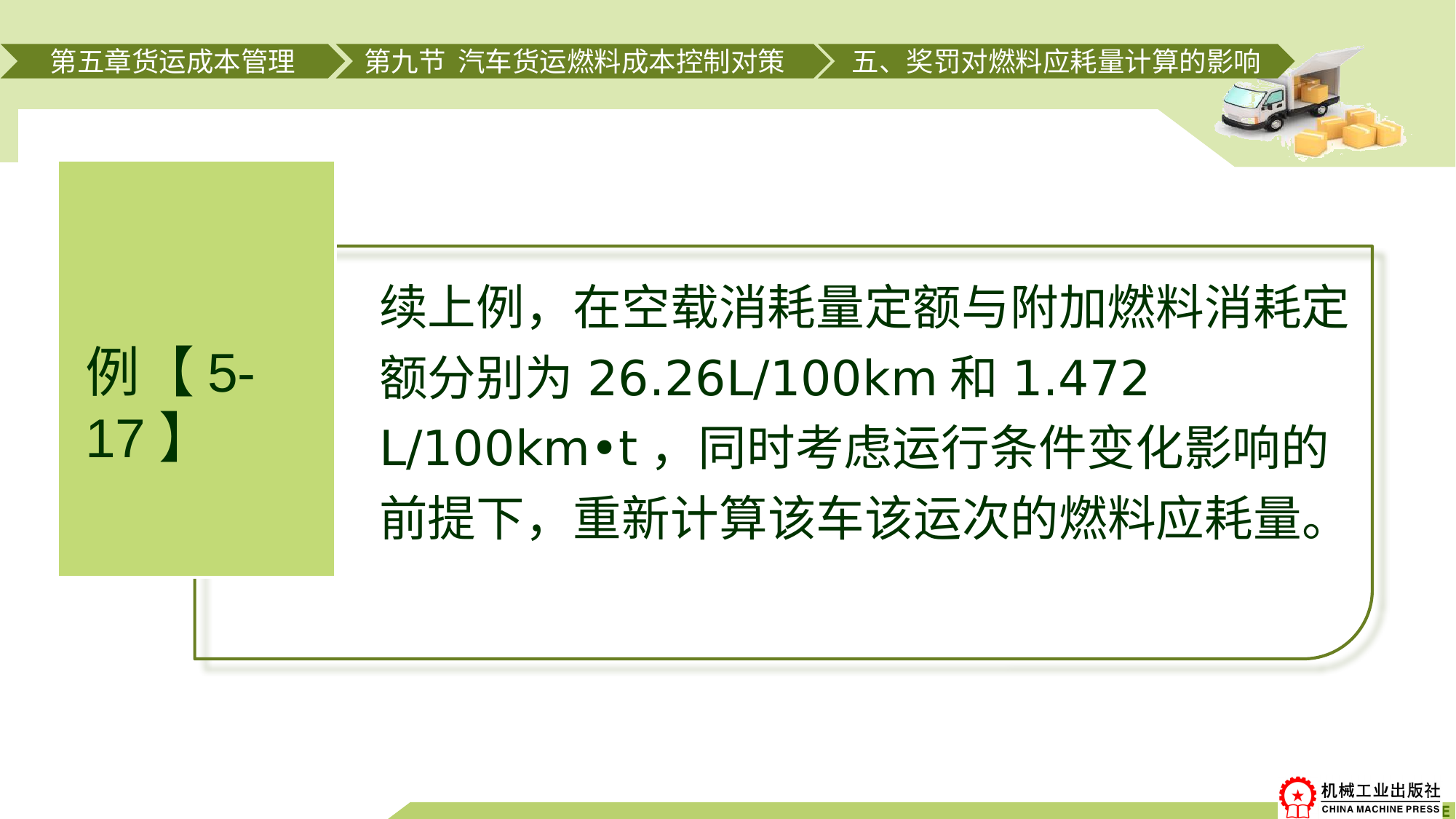

第五章货运成本管理
第九节  汽车货运燃料成本控制对策
五、奖罚对燃料应耗量计算的影响
表5-20
续上例，在空载消耗量定额与附加燃料消耗定额分别为26.26L/100km和1.472 L/100km•t，同时考虑运行条件变化影响的前提下，重新计算该车该运次的燃料应耗量。

例【5-17】